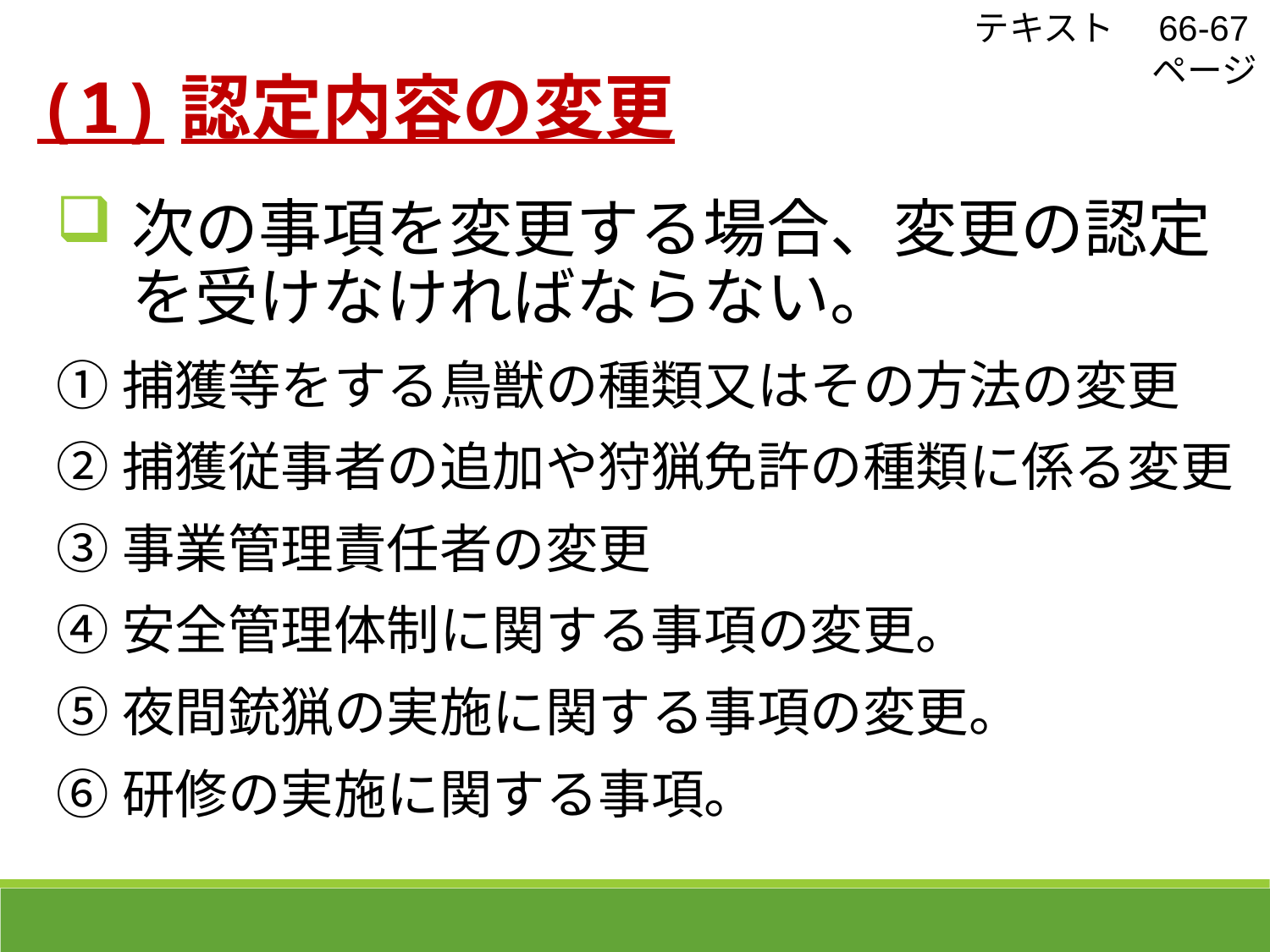

テキスト　66-67ページ
 (1)認定内容の変更
次の事項を変更する場合、変更の認定を受けなければならない。
①捕獲等をする鳥獣の種類又はその方法の変更
②捕獲従事者の追加や狩猟免許の種類に係る変更
③事業管理責任者の変更
④安全管理体制に関する事項の変更。
⑤夜間銃猟の実施に関する事項の変更。
⑥研修の実施に関する事項。